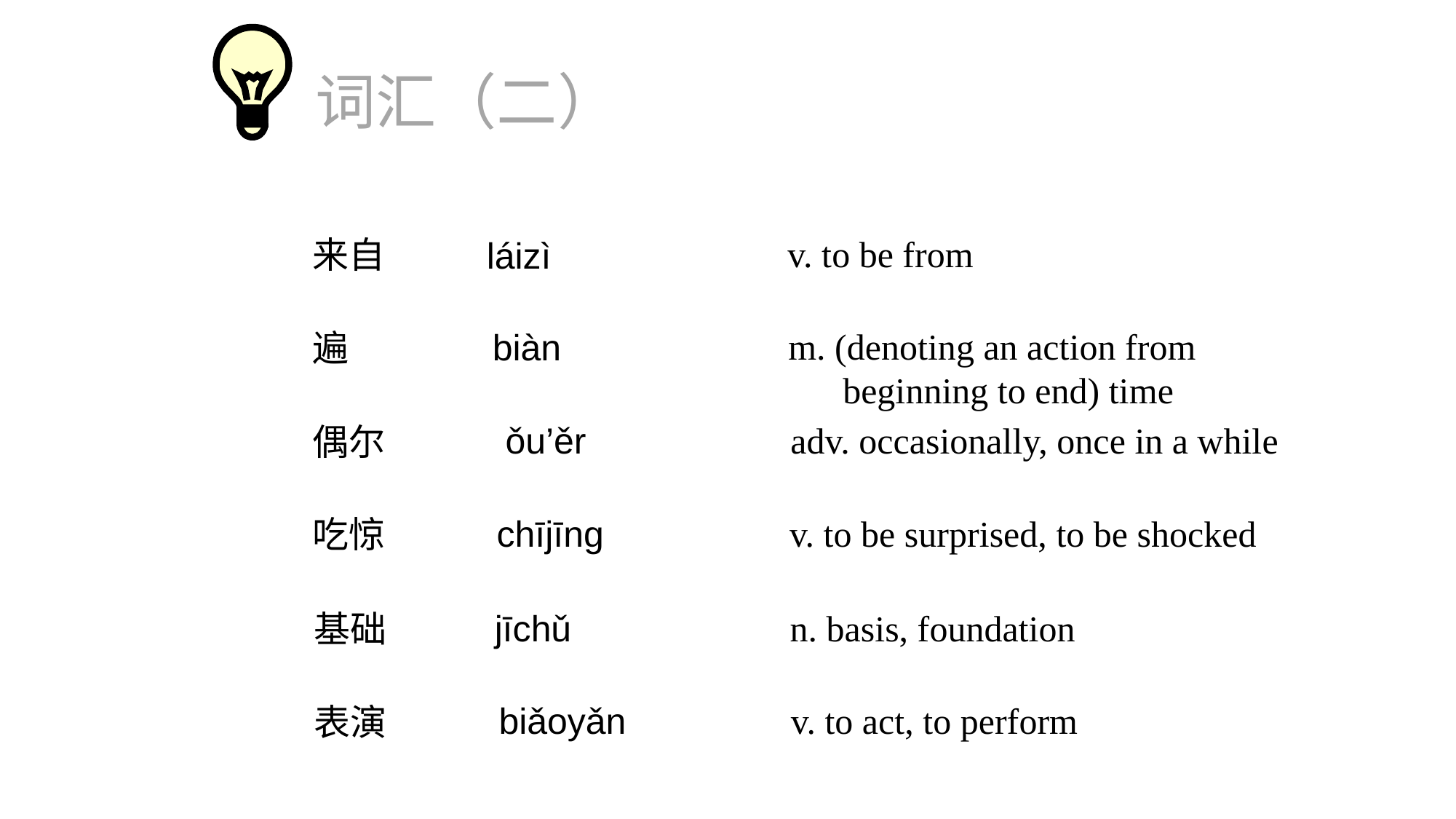

词汇（二）
v. to be from
来自
láizì
m. (denoting an action from
      beginning to end) time
biàn
遍
ǒu’ěr
adv. occasionally, once in a while
偶尔
chījīng
v. to be surprised, to be shocked
吃惊
jīchǔ
n. basis, foundation
基础
biǎoyǎn
v. to act, to perform
表演